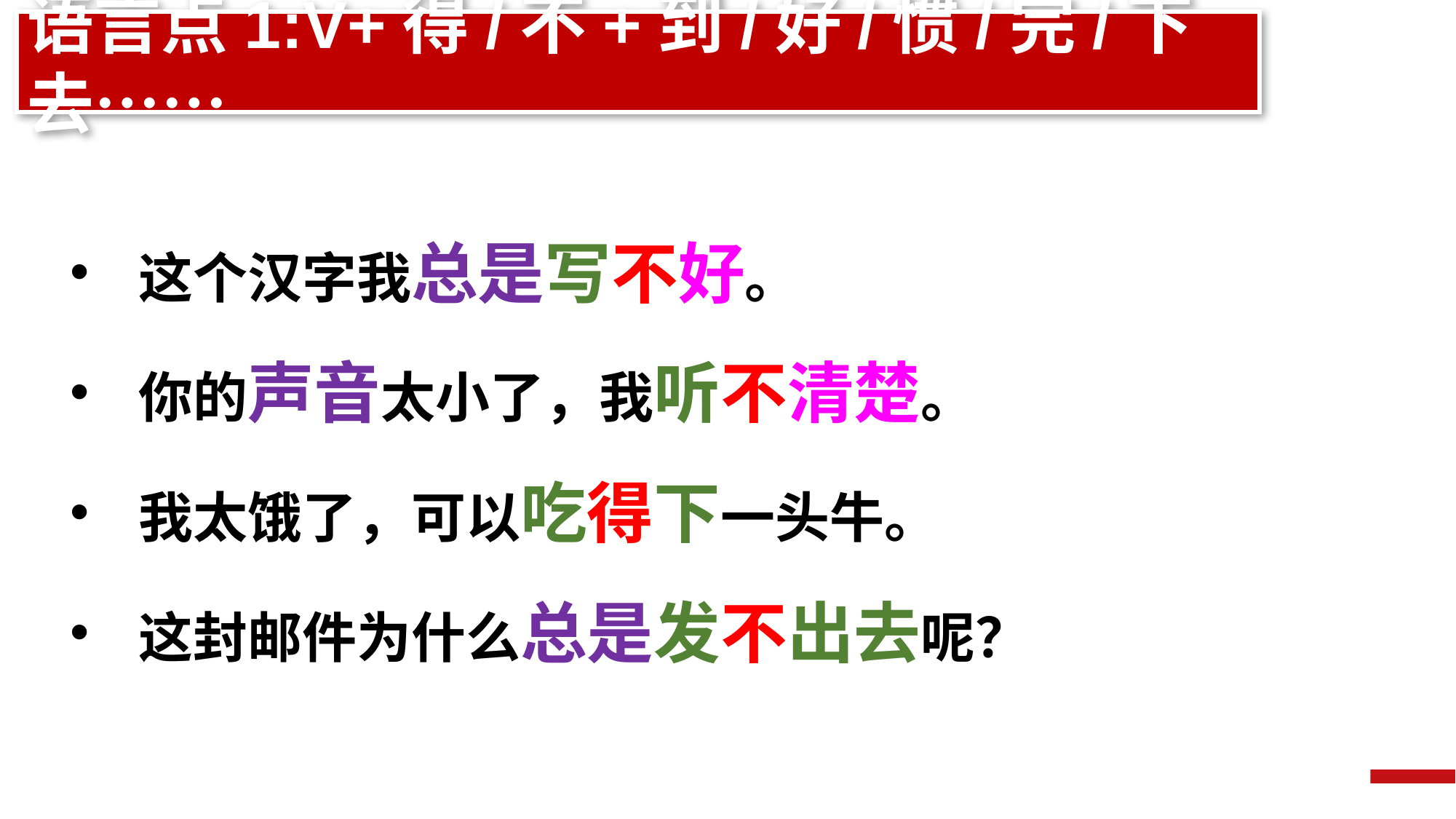

语言点1:V+得/不+到/好/惯/完/下去……
这个汉字我总是写不好。
你的声音太小了，我听不清楚。
我太饿了，可以吃得下一头牛。
这封邮件为什么总是发不出去呢？